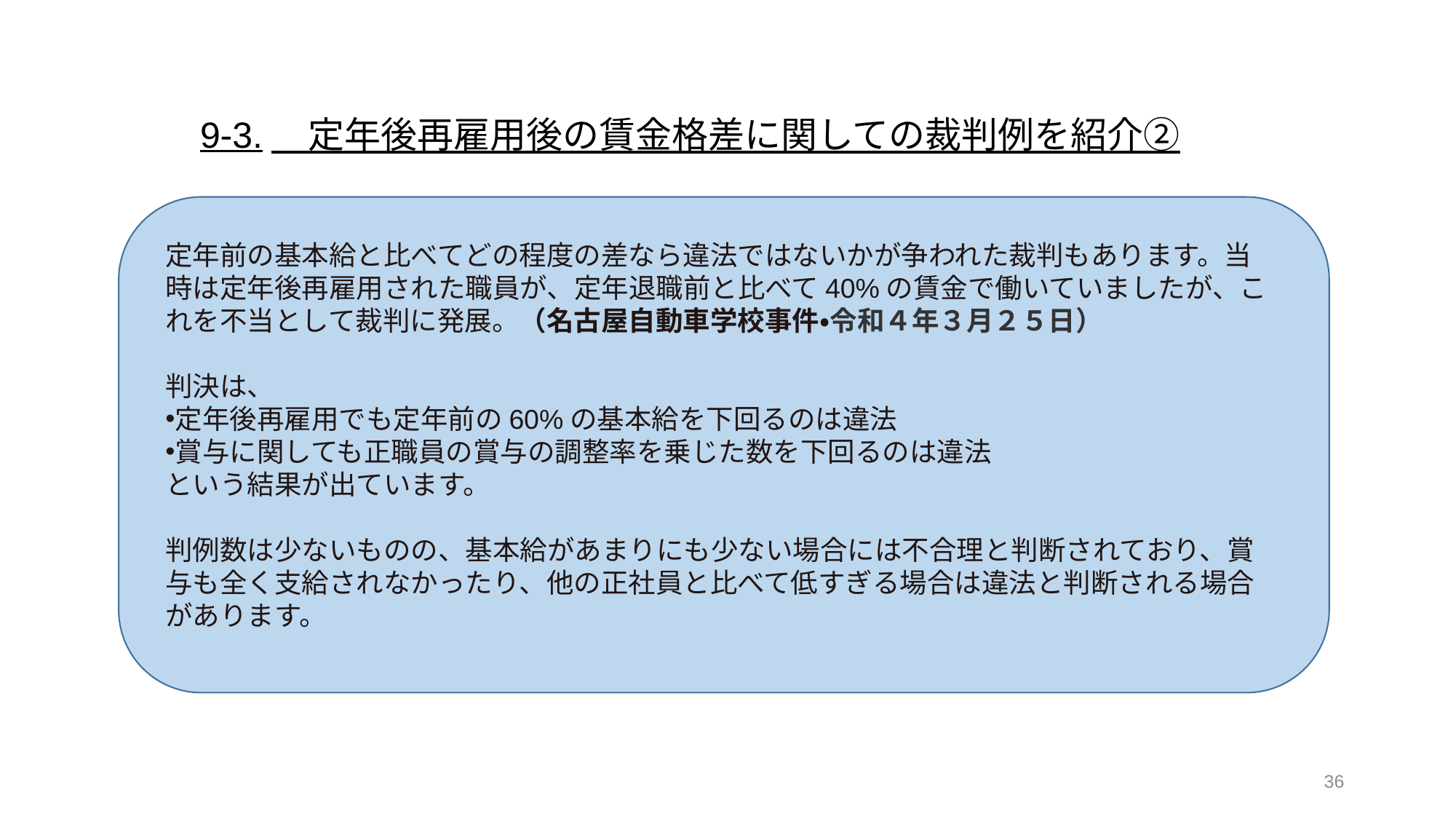

9-3.　定年後再雇用後の賃金格差に関しての裁判例を紹介②

定年前の基本給と比べてどの程度の差なら違法ではないかが争われた裁判もあります。当時は定年後再雇用された職員が、定年退職前と比べて40%の賃金で働いていましたが、これを不当として裁判に発展。（名古屋自動車学校事件・令和４年３月２５日）

判決は、
定年後再雇用でも定年前の60%の基本給を下回るのは違法
賞与に関しても正職員の賞与の調整率を乗じた数を下回るのは違法
という結果が出ています。

判例数は少ないものの、基本給があまりにも少ない場合には不合理と判断されており、賞与も全く支給されなかったり、他の正社員と比べて低すぎる場合は違法と判断される場合があります。

36